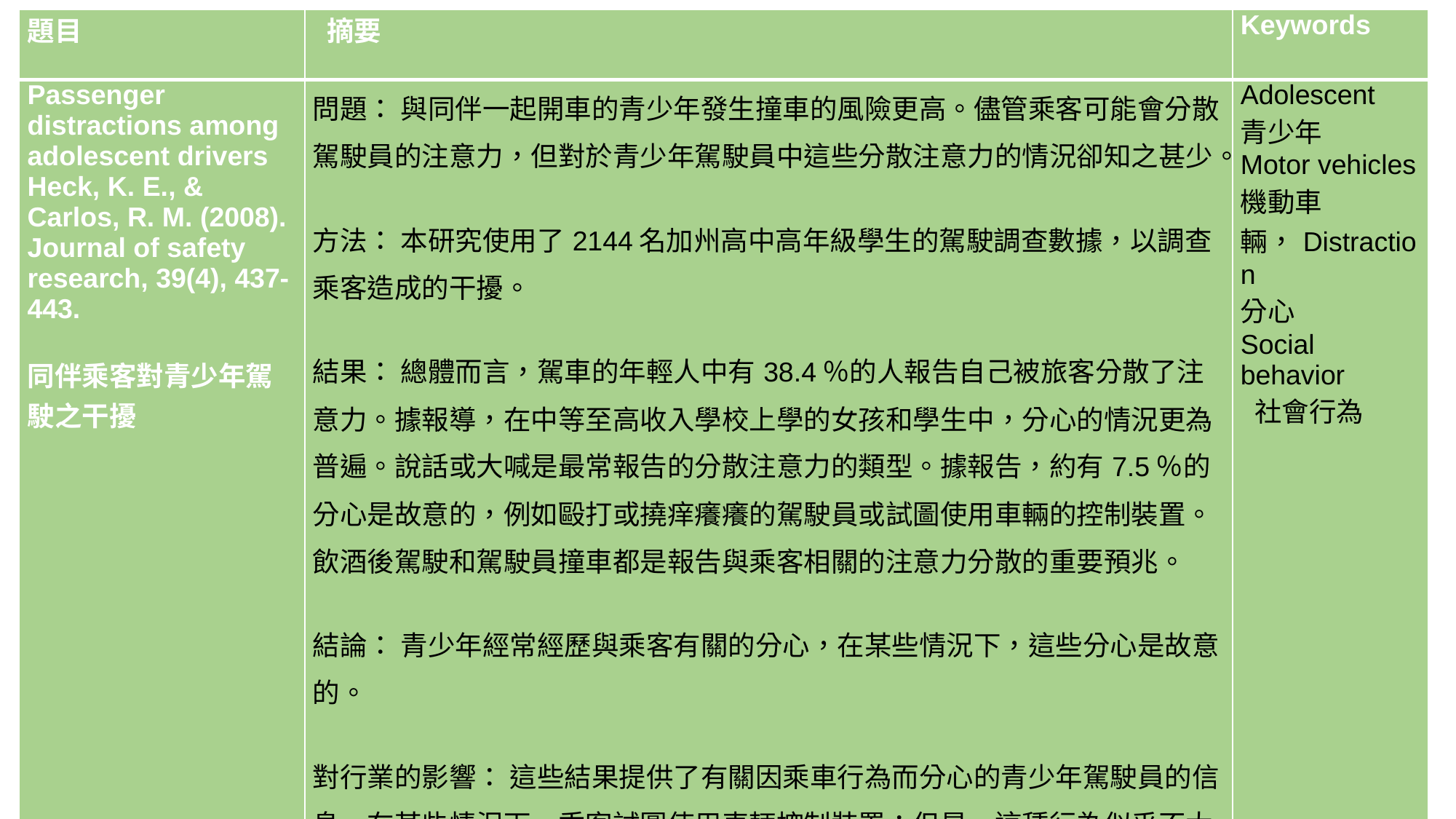

| 題目 | 摘要 | Keywords |
| --- | --- | --- |
| Passenger distractions among adolescent drivers Heck, K. E., & Carlos, R. M. (2008). Journal of safety research, 39(4), 437-443. 同伴乘客對青少年駕駛之干擾 | 問題： 與同伴一起開車的青少年發生撞車的風險更高。儘管乘客可能會分散駕駛員的注意力，但對於青少年駕駛員中這些分散注意力的情況卻知之甚少。 方法： 本研究使用了2144名加州高中高年級學生的駕駛調查數據，以調查乘客造成的干擾。 結果： 總體而言，駕車的年輕人中有38.4％的人報告自己被旅客分散了注意力。據報導，在中等至高收入學校上學的女孩和學生中，​​分心的情況更為普遍。說話或大喊是最常報告的分散注意力的類型。據報告，約有7.5％的分心是故意的，例如毆打或撓痒癢癢的駕駛員或試圖使用車輛的控制裝置。飲酒後駕駛和駕駛員撞車都是報告與乘客相關的注意力分散的重要預兆。 結論： 青少年經常經歷與乘客有關的分心，在某些情況下，這些分心是故意的。 對行業的影響： 這些結果提供了有關因乘車行為而分心的青少年駕駛員的信息。在某些情況下，乘客試圖使用車輛控制裝置；但是，這種行為似乎不太普遍，以至於不能保證重新設計控件以使乘客無法使用它們。 | Adolescent 青少年 Motor vehicles 機動車輛，Distraction 分心 Social behavior 社會行為 |
2